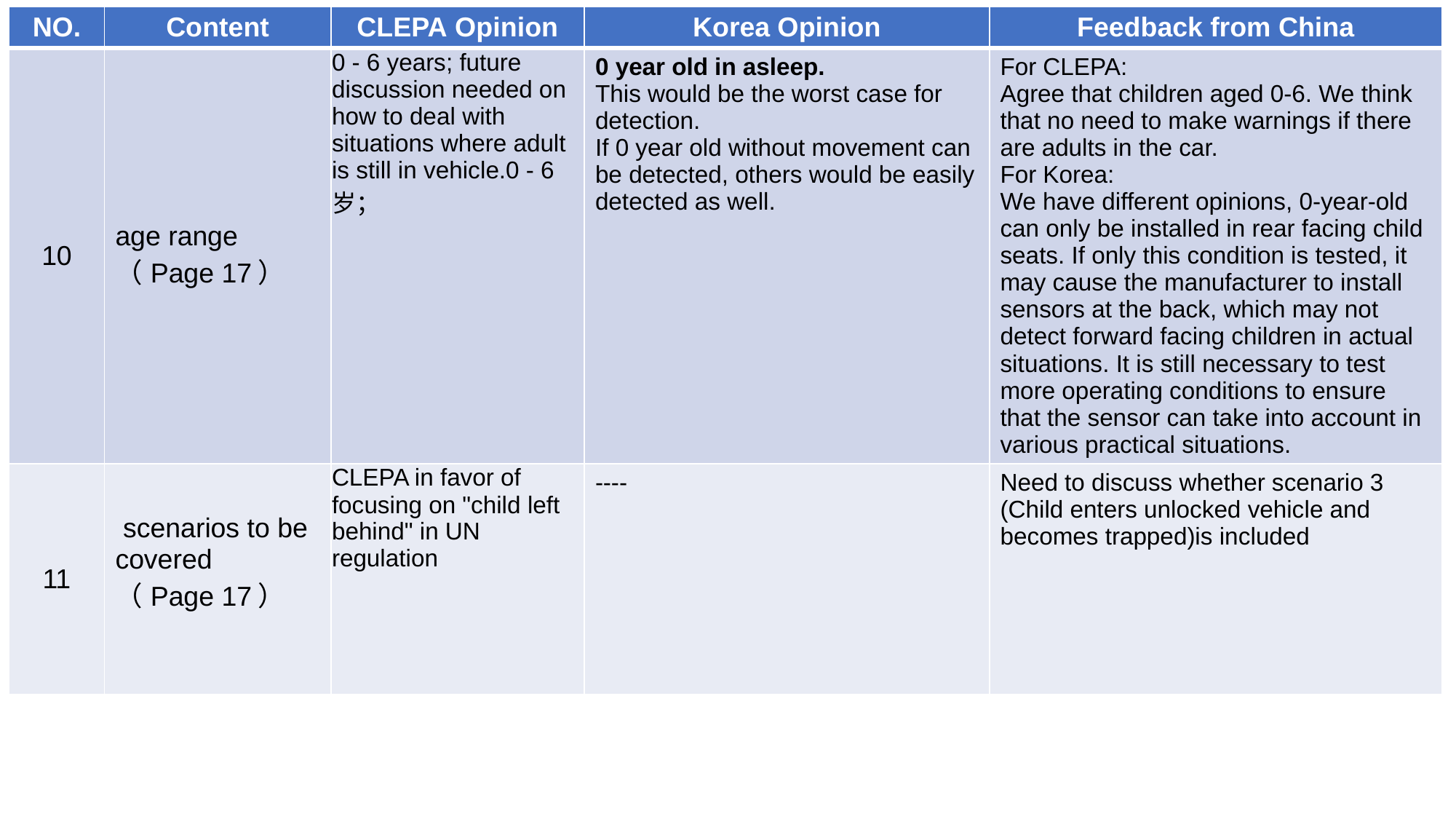

| NO. | Content | CLEPA Opinion | Korea Opinion | Feedback from China |
| --- | --- | --- | --- | --- |
| 10 | age range （Page 17） | 0 - 6 years; future discussion needed on how to deal with situations where adult is still in vehicle.0 - 6 岁； | 0 year old in asleep. This would be the worst case for detection. If 0 year old without movement can be detected, others would be easily detected as well. | For CLEPA: Agree that children aged 0-6. We think that no need to make warnings if there are adults in the car. For Korea: We have different opinions, 0-year-old can only be installed in rear facing child seats. If only this condition is tested, it may cause the manufacturer to install sensors at the back, which may not detect forward facing children in actual situations. It is still necessary to test more operating conditions to ensure that the sensor can take into account in various practical situations. |
| 11 | scenarios to be covered （Page 17） | CLEPA in favor of focusing on "child left behind" in UN regulation | ---- | Need to discuss whether scenario 3 (Child enters unlocked vehicle and becomes trapped)is included |